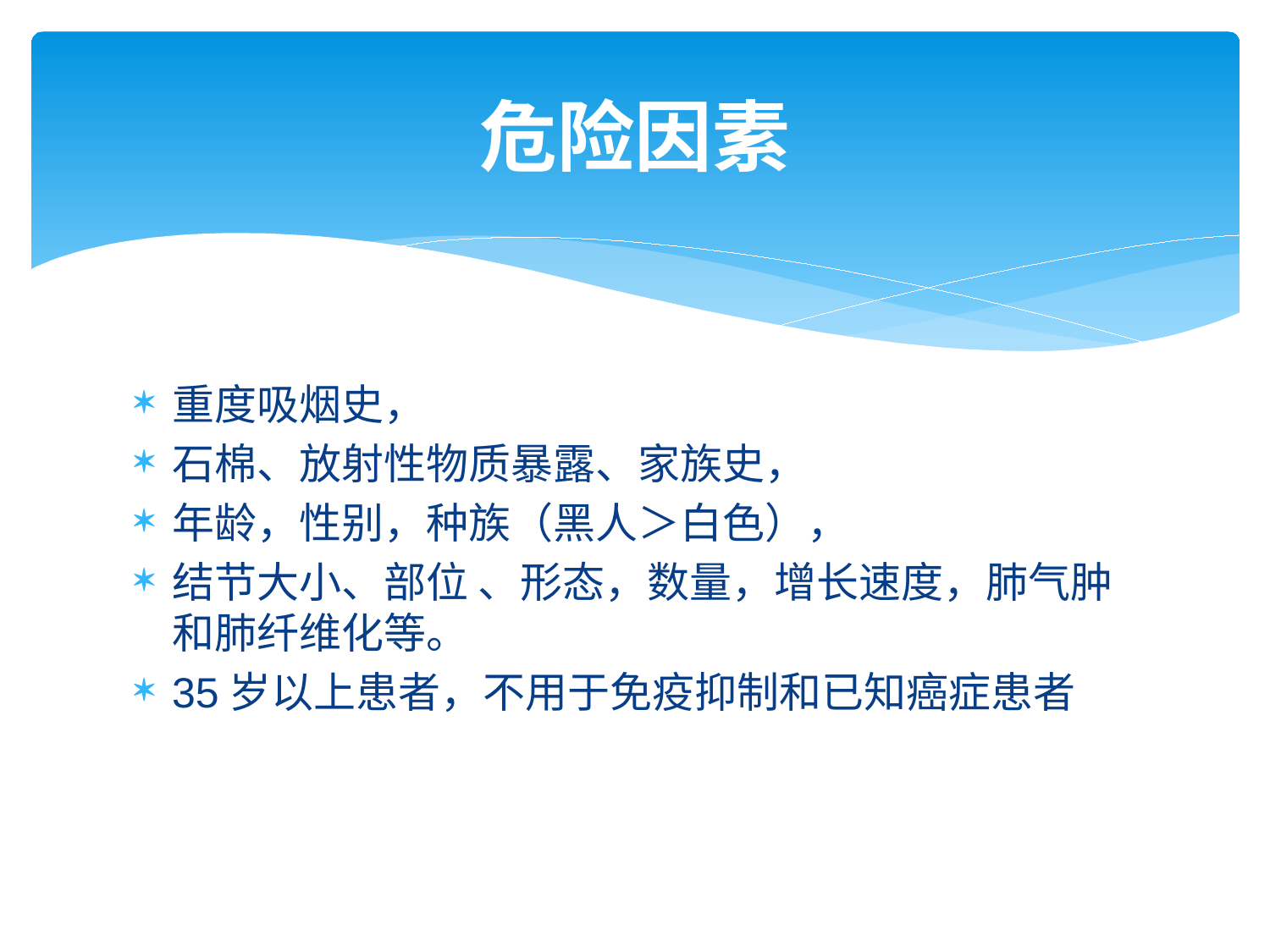

# 危险因素
重度吸烟史，
石棉、放射性物质暴露、家族史，
年龄，性别，种族（黑人＞白色），
结节大小、部位 、形态，数量，增长速度，肺气肿和肺纤维化等。
35岁以上患者，不用于免疫抑制和已知癌症患者